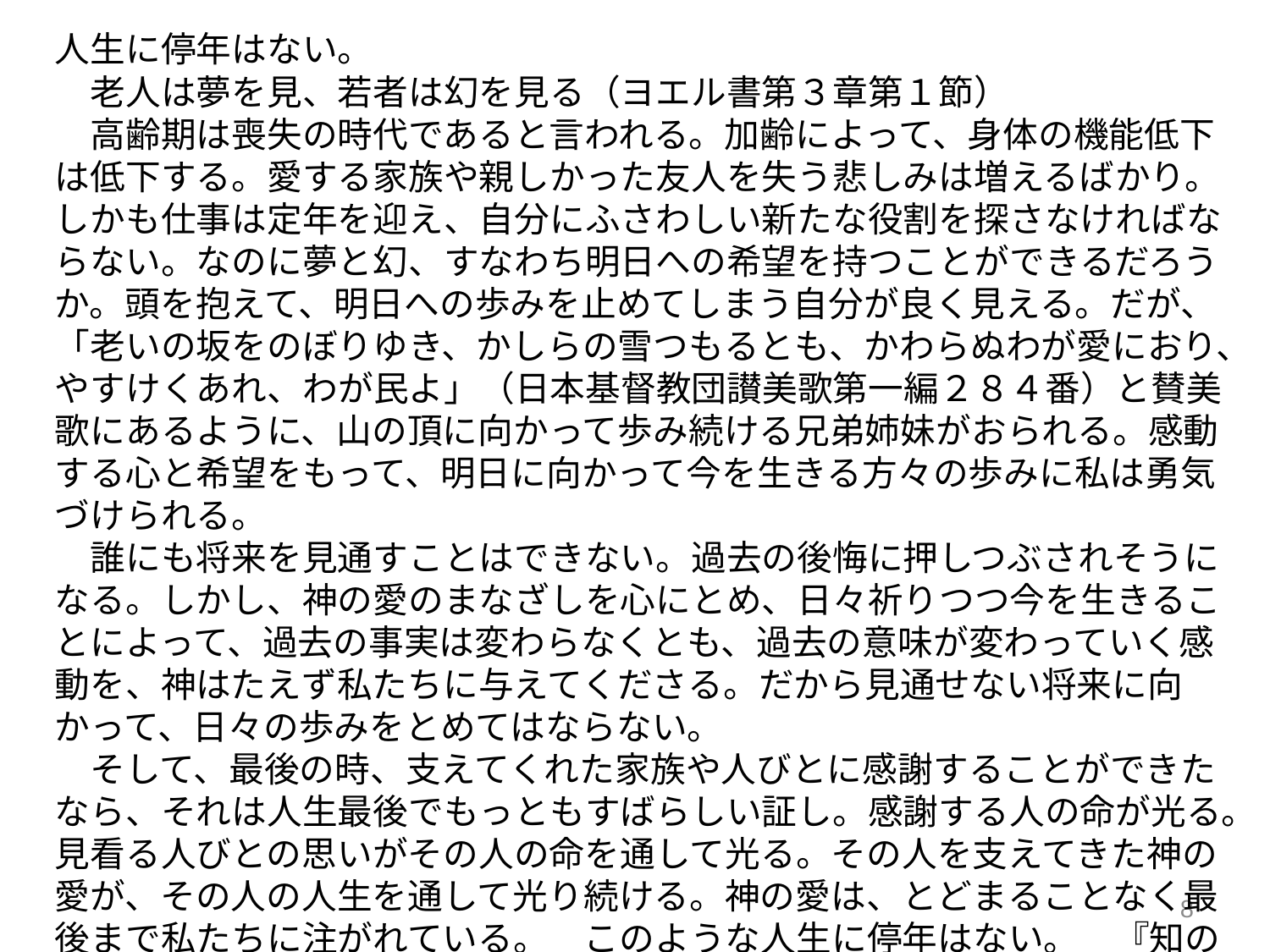

人生に停年はない。
　老人は夢を見、若者は幻を見る（ヨエル書第３章第１節）
　高齢期は喪失の時代であると言われる。加齢によって、身体の機能低下は低下する。愛する家族や親しかった友人を失う悲しみは増えるばかり。しかも仕事は定年を迎え、自分にふさわしい新たな役割を探さなければならない。なのに夢と幻、すなわち明日への希望を持つことができるだろうか。頭を抱えて、明日への歩みを止めてしまう自分が良く見える。だが、「老いの坂をのぼりゆき、かしらの雪つもるとも、かわらぬわが愛におり、やすけくあれ、わが民よ」（日本基督教団讃美歌第一編２８４番）と賛美歌にあるように、山の頂に向かって歩み続ける兄弟姉妹がおられる。感動する心と希望をもって、明日に向かって今を生きる方々の歩みに私は勇気づけられる。
　誰にも将来を見通すことはできない。過去の後悔に押しつぶされそうになる。しかし、神の愛のまなざしを心にとめ、日々祈りつつ今を生きることによって、過去の事実は変わらなくとも、過去の意味が変わっていく感動を、神はたえず私たちに与えてくださる。だから見通せない将来に向かって、日々の歩みをとめてはならない。
　そして、最後の時、支えてくれた家族や人びとに感謝することができたなら、それは人生最後でもっともすばらしい証し。感謝する人の命が光る。見看る人びとの思いがその人の命を通して光る。その人を支えてきた神の愛が、その人の人生を通して光り続ける。神の愛は、とどまることなく最後まで私たちに注がれている。　このような人生に停年はない。　『知の福祉力』人間と歴史社

8